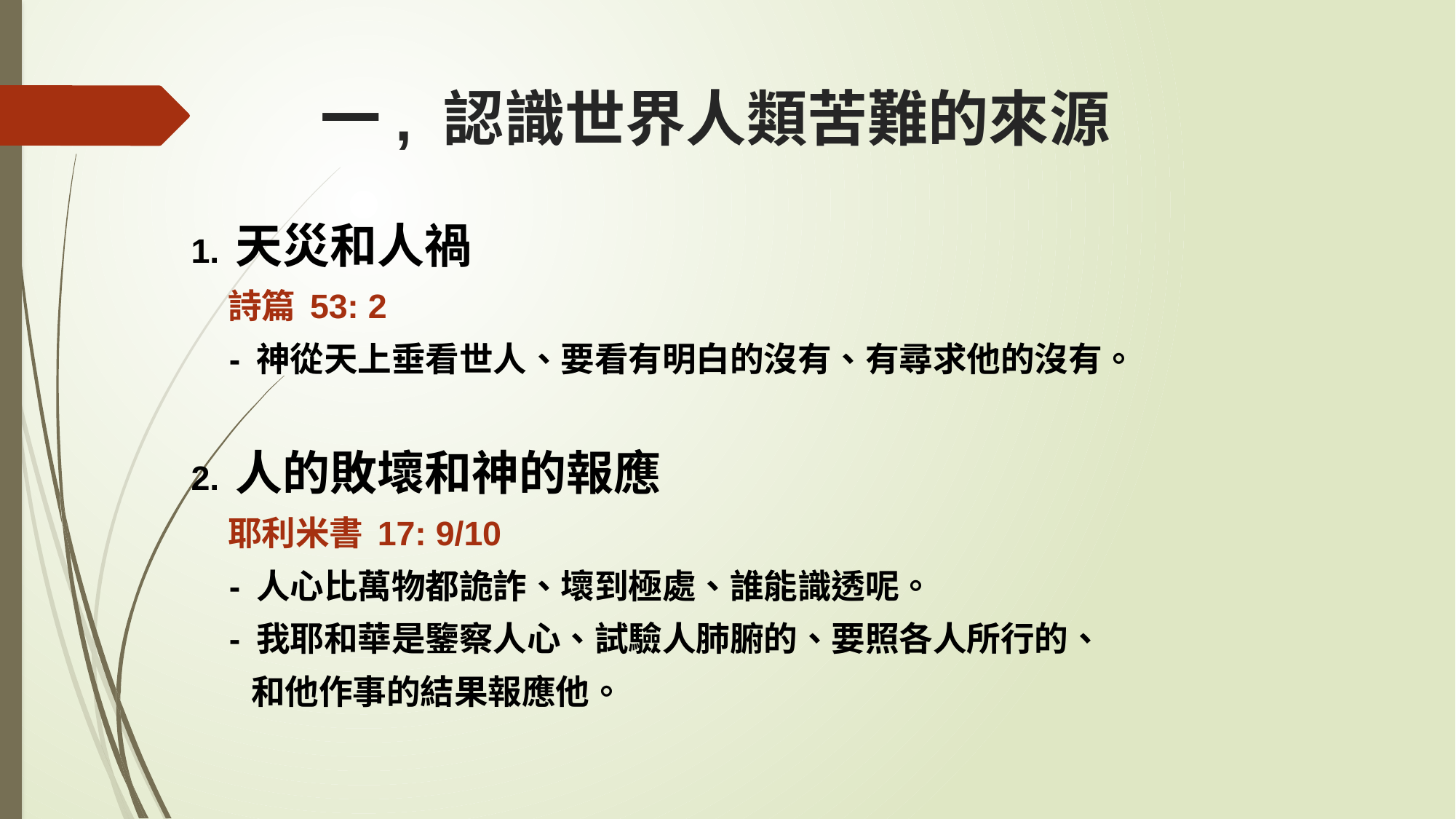

# 一, 認識世界人類苦難的來源
1. 天災和人禍
    詩篇 53: 2
    - 神從天上垂看世人、要看有明白的沒有、有尋求他的沒有。

2. 人的敗壞和神的報應
    耶利米書 17: 9/10
    - 人心比萬物都詭詐、壞到極處、誰能識透呢。
    - 我耶和華是鑒察人心、試驗人肺腑的、要照各人所行的、
       和他作事的結果報應他。